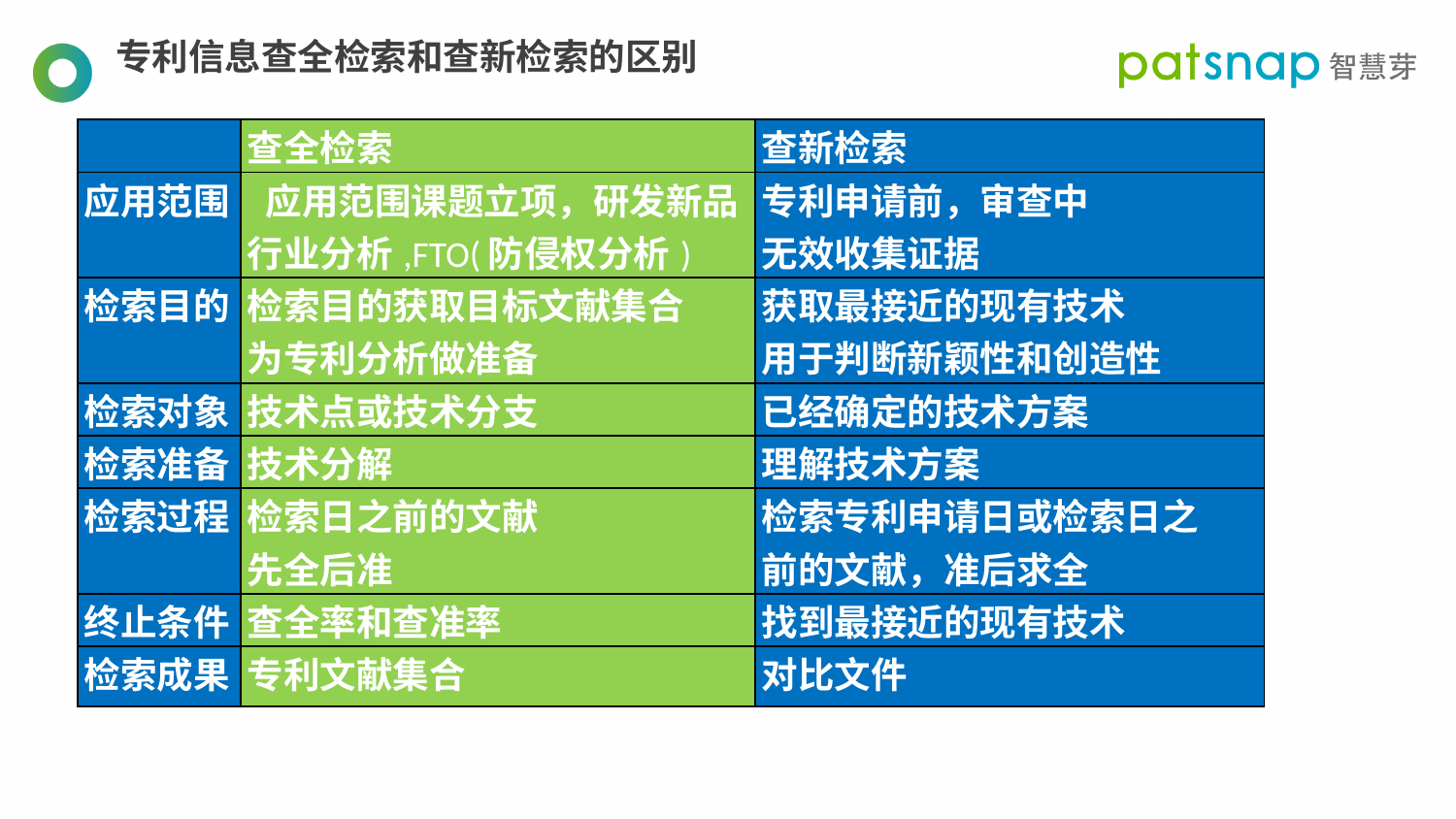

专利信息查全检索和查新检索的区别
|  | 查全检索 | 查新检索 |
| --- | --- | --- |
| 应用范围 | 应用范围课题立项，研发新品 行业分析,FTO(防侵权分析) | 专利申请前，审查中 无效收集证据 |
| 检索目的 | 检索目的获取目标文献集合 为专利分析做准备 | 获取最接近的现有技术 用于判断新颖性和创造性 |
| 检索对象 | 技术点或技术分支 | 已经确定的技术方案 |
| 检索准备 | 技术分解 | 理解技术方案 |
| 检索过程 | 检索日之前的文献 先全后准 | 检索专利申请日或检索日之 前的文献，准后求全 |
| 终止条件 | 查全率和查准率 | 找到最接近的现有技术 |
| 检索成果 | 专利文献集合 | 对比文件 |